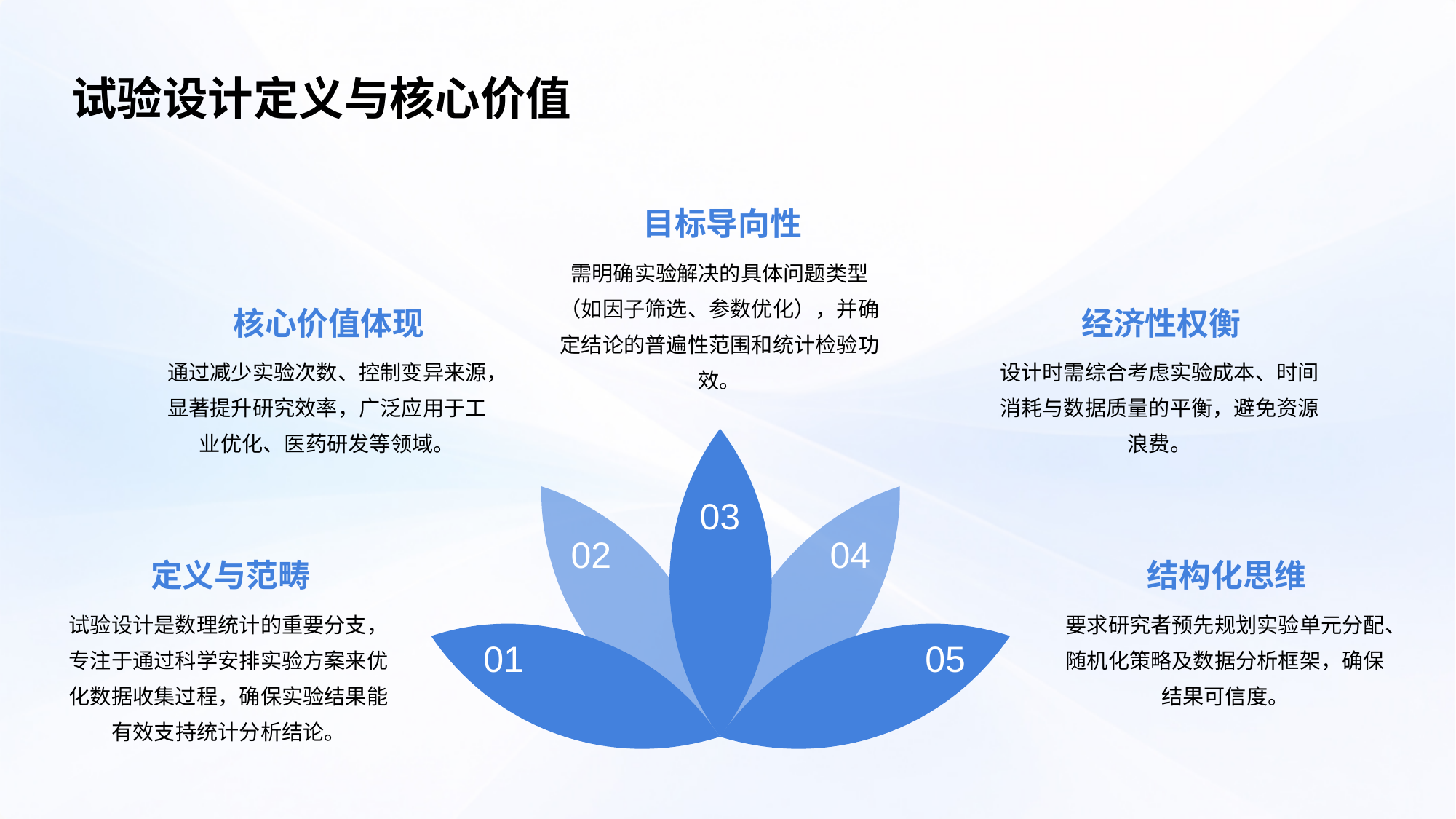

试验设计定义与核心价值
目标导向性
需明确实验解决的具体问题类型（如因子筛选、参数优化），并确定结论的普遍性范围和统计检验功效。
核心价值体现
经济性权衡
通过减少实验次数、控制变异来源，显著提升研究效率，广泛应用于工业优化、医药研发等领域。
设计时需综合考虑实验成本、时间消耗与数据质量的平衡，避免资源浪费。

03

02
04
定义与范畴
结构化思维
试验设计是数理统计的重要分支，专注于通过科学安排实验方案来优化数据收集过程，确保实验结果能有效支持统计分析结论。
要求研究者预先规划实验单元分配、随机化策略及数据分析框架，确保结果可信度。

01
05